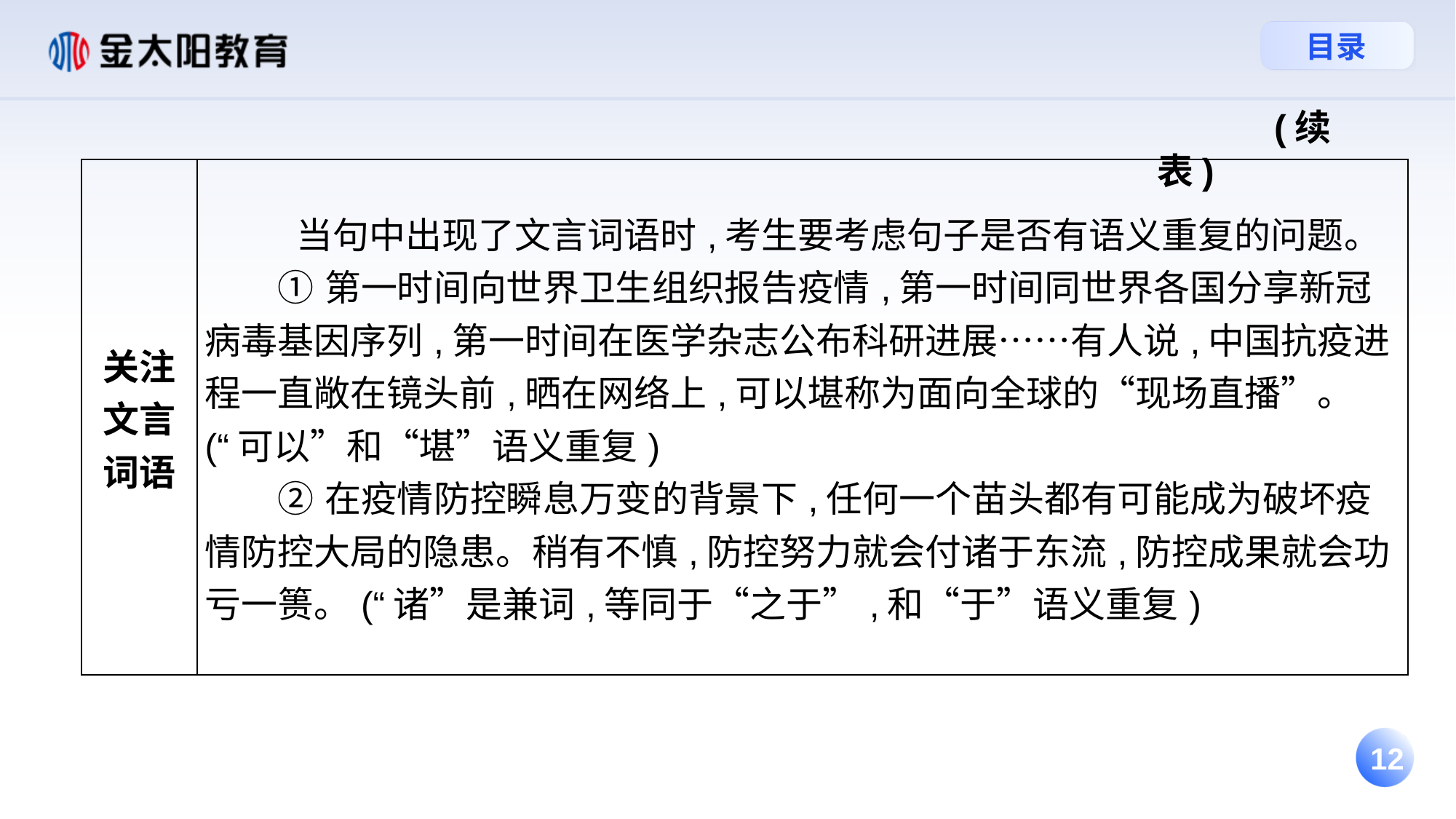

(续表)
| 关注文言词语 | 当句中出现了文言词语时,考生要考虑句子是否有语义重复的问题。 ①第一时间向世界卫生组织报告疫情,第一时间同世界各国分享新冠病毒基因序列,第一时间在医学杂志公布科研进展……有人说,中国抗疫进程一直敞在镜头前,晒在网络上,可以堪称为面向全球的“现场直播”。(“可以”和“堪”语义重复) ②在疫情防控瞬息万变的背景下,任何一个苗头都有可能成为破坏疫情防控大局的隐患。稍有不慎,防控努力就会付诸于东流,防控成果就会功亏一篑。(“诸”是兼词,等同于“之于”,和“于”语义重复) |
| --- | --- |